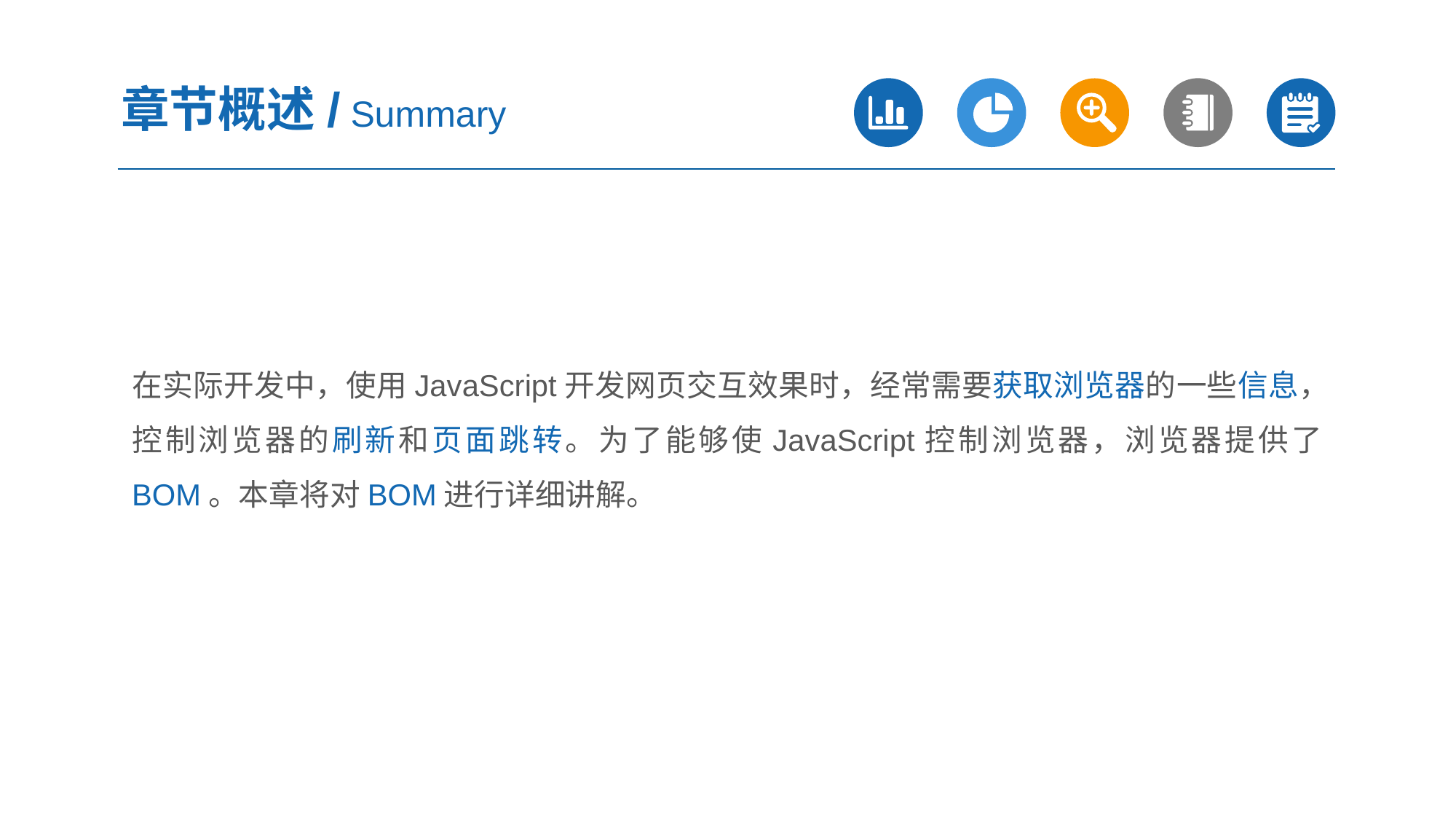

章节概述/ Summary
在实际开发中，使用JavaScript开发网页交互效果时，经常需要获取浏览器的一些信息，控制浏览器的刷新和页面跳转。为了能够使JavaScript控制浏览器，浏览器提供了BOM。本章将对BOM进行详细讲解。